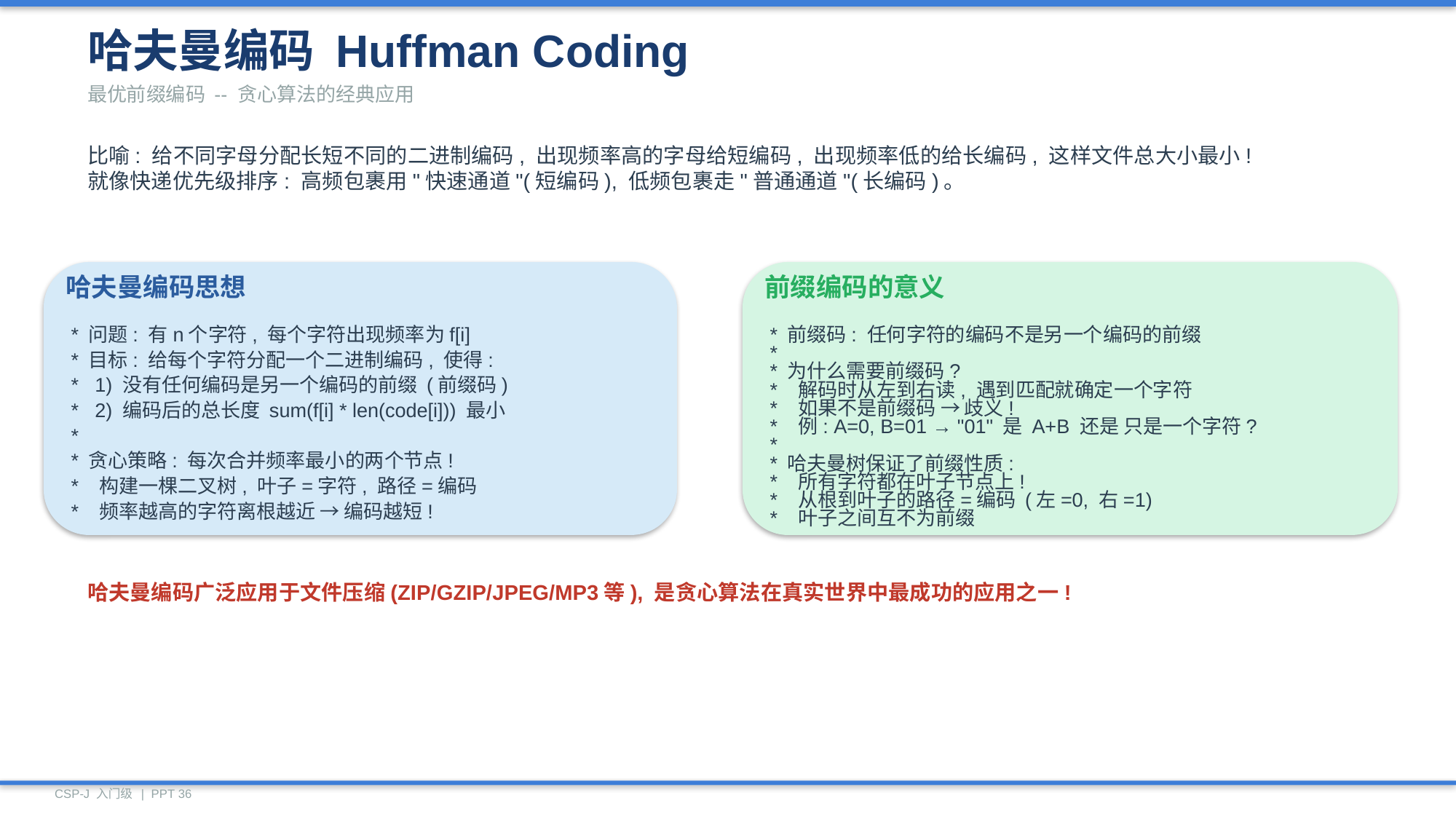

哈夫曼编码 Huffman Coding
最优前缀编码 -- 贪心算法的经典应用
比喻: 给不同字母分配长短不同的二进制编码, 出现频率高的字母给短编码, 出现频率低的给长编码, 这样文件总大小最小!
就像快递优先级排序: 高频包裹用"快速通道"(短编码), 低频包裹走"普通通道"(长编码)。

哈夫曼编码思想
前缀编码的意义
* 问题: 有n个字符, 每个字符出现频率为f[i]
* 前缀码: 任何字符的编码不是另一个编码的前缀
*
* 目标: 给每个字符分配一个二进制编码, 使得:
* 为什么需要前缀码?
*   1) 没有任何编码是另一个编码的前缀 (前缀码)
*   解码时从左到右读, 遇到匹配就确定一个字符
*   如果不是前缀码 → 歧义!
*   2) 编码后的总长度 sum(f[i] * len(code[i])) 最小
*   例: A=0, B=01 → "01" 是 A+B 还是 只是一个字符?
*
*
* 贪心策略: 每次合并频率最小的两个节点!
* 哈夫曼树保证了前缀性质:
*   所有字符都在叶子节点上!
*   构建一棵二叉树, 叶子=字符, 路径=编码
*   从根到叶子的路径=编码 (左=0, 右=1)
*   频率越高的字符离根越近 → 编码越短!
*   叶子之间互不为前缀
哈夫曼编码广泛应用于文件压缩(ZIP/GZIP/JPEG/MP3等), 是贪心算法在真实世界中最成功的应用之一!

CSP-J 入门级  |  PPT 36